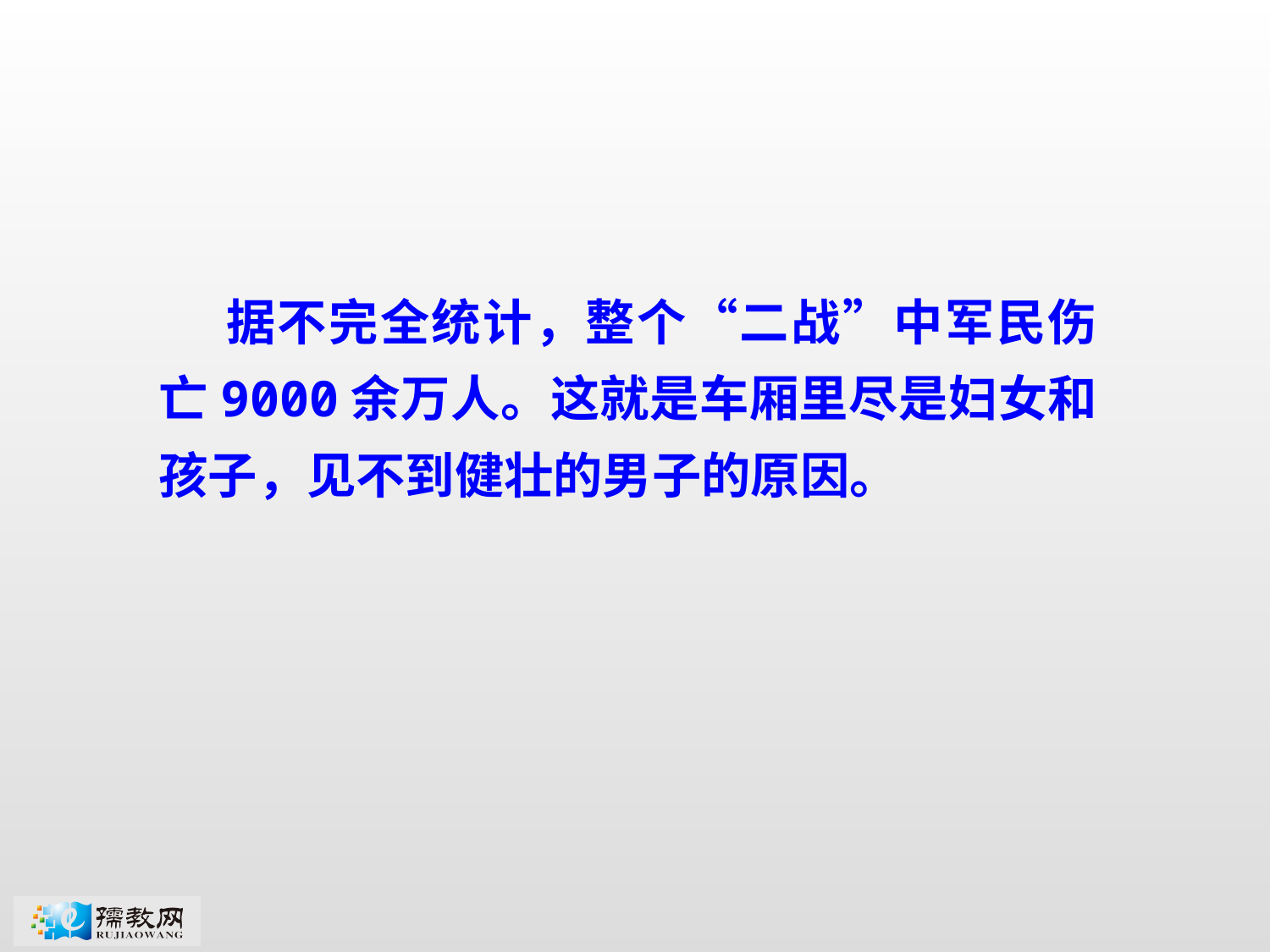

据不完全统计，整个“二战”中军民伤亡9000余万人。这就是车厢里尽是妇女和孩子，见不到健壮的男子的原因。